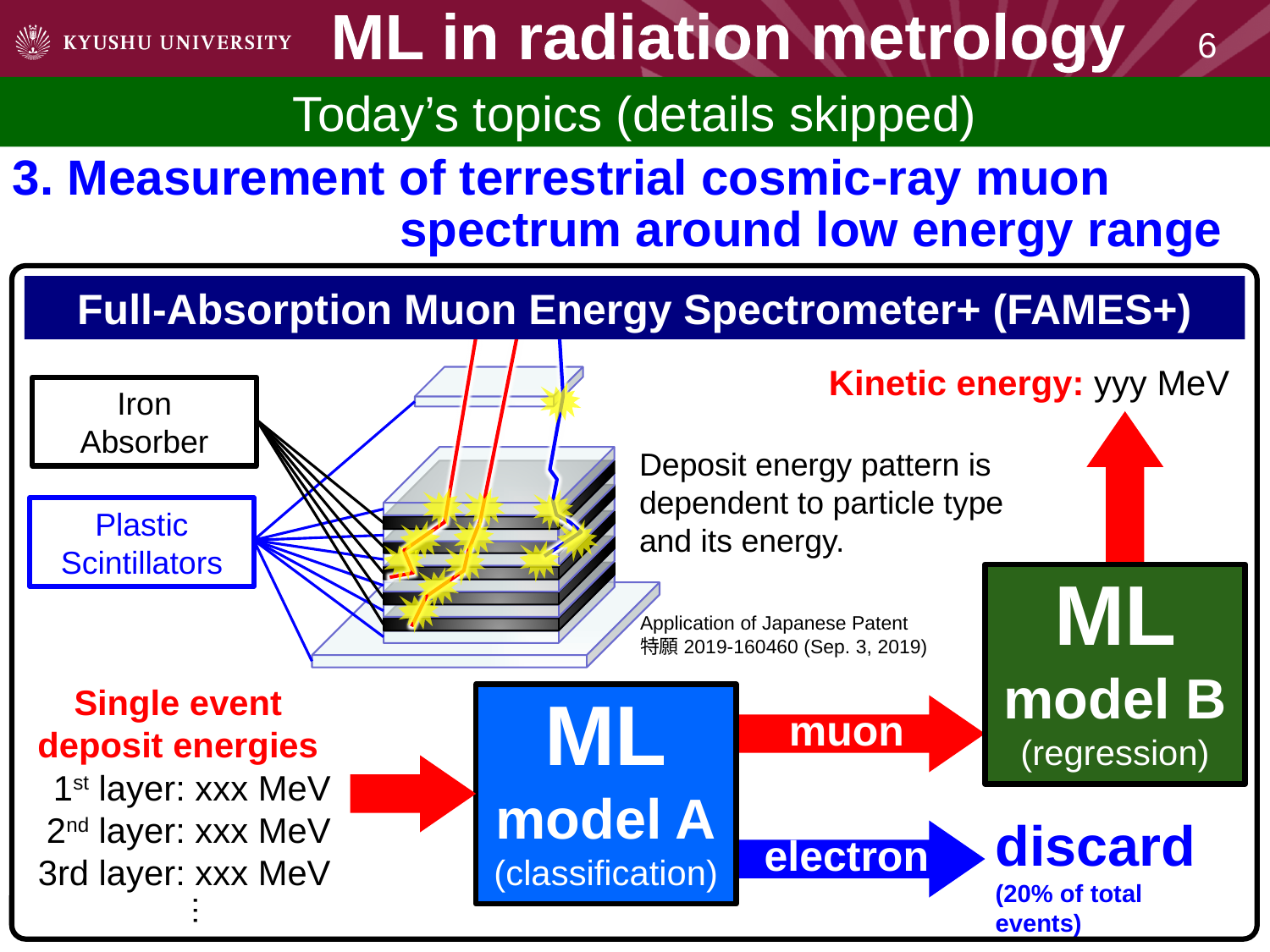

ML in radiation metrology
6
Today’s topics (details skipped)
3. Measurement of terrestrial cosmic-ray muon
 spectrum around low energy range

Full-Absorption Muon Energy Spectrometer+ (FAMES+)

Kinetic energy: yyy MeV

Iron
Absorber
Plastic
Scintillators
Deposit energy pattern is dependent to particle type and its energy.

ML
model B
(regression)
Application of Japanese Patent
特願2019-160460 (Sep. 3, 2019)
Single event
deposit energies
1st layer: xxx MeV
2nd layer: xxx MeV
3rd layer: xxx MeV
…
ML
model A
(classification)
muon

discard
(20% of total events)
electron